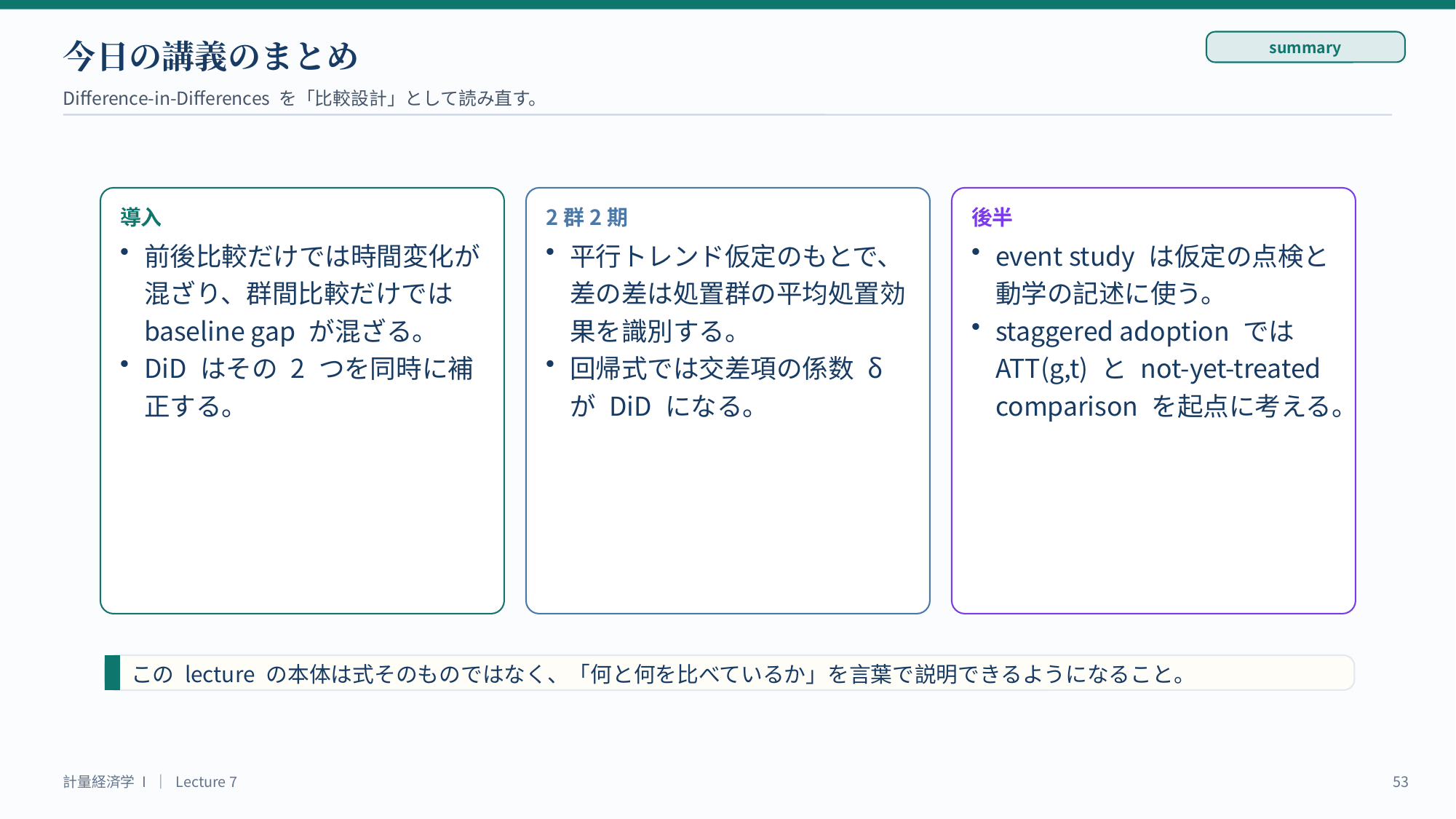

今日の講義のまとめ

summary
Difference-in-Differences を「比較設計」として読み直す。

導入
2群2期
後半
前後比較だけでは時間変化が混ざり、群間比較だけでは baseline gap が混ざる。
DiD はその 2 つを同時に補正する。
平行トレンド仮定のもとで、差の差は処置群の平均処置効果を識別する。
回帰式では交差項の係数 δ が DiD になる。
event study は仮定の点検と動学の記述に使う。
staggered adoption では ATT(g,t) と not-yet-treated comparison を起点に考える。

この lecture の本体は式そのものではなく、「何と何を比べているか」を言葉で説明できるようになること。
計量経済学 I ｜ Lecture 7
53